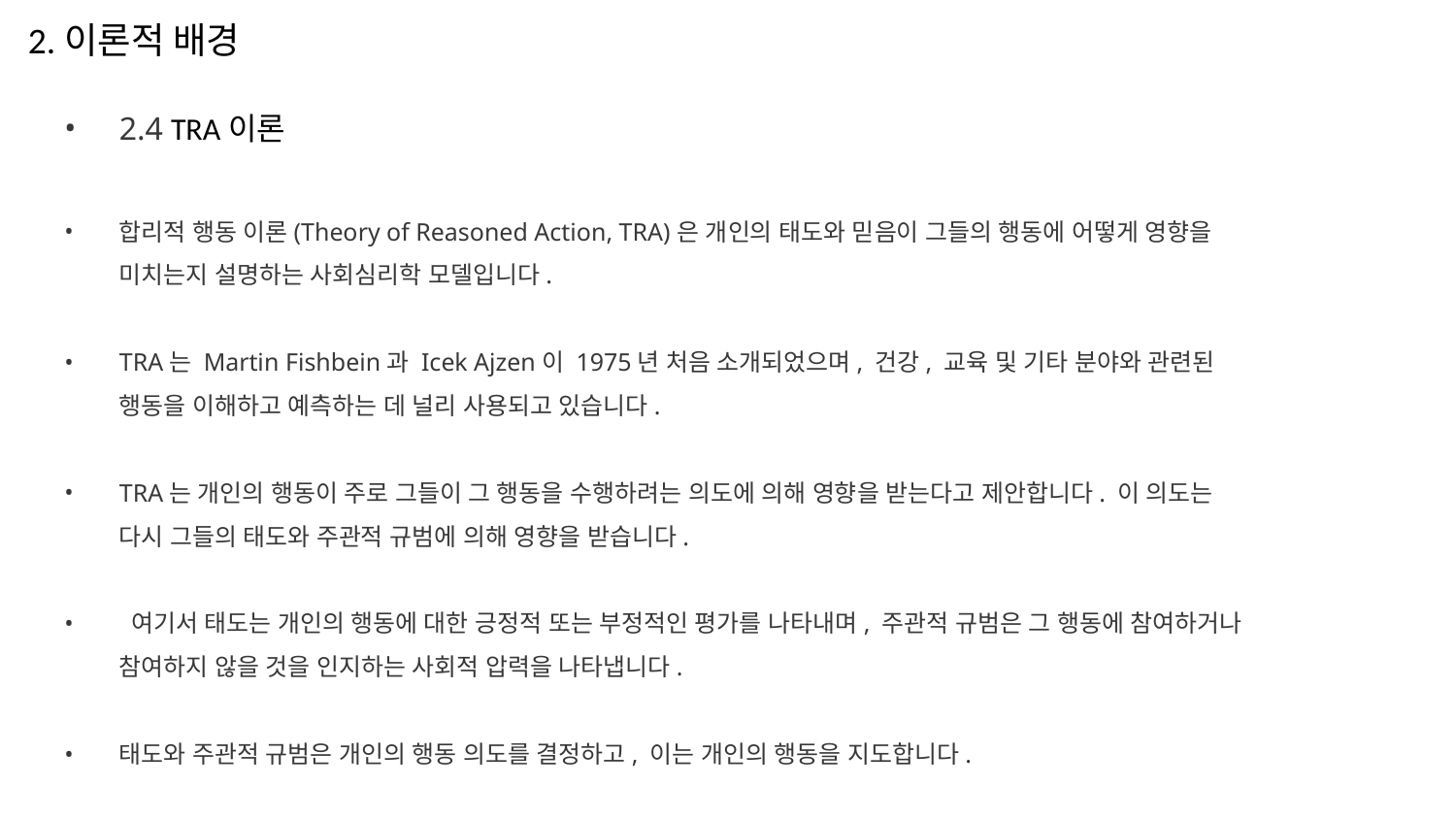

2.이론적 배경
2.4 TRA이론

합리적 행동 이론(Theory of Reasoned Action, TRA)은 개인의 태도와 믿음이 그들의 행동에 어떻게 영향을 미치는지 설명하는 사회심리학 모델입니다.

TRA는 Martin Fishbein과 Icek Ajzen이 1975년 처음 소개되었으며, 건강, 교육 및 기타 분야와 관련된 행동을 이해하고 예측하는 데 널리 사용되고 있습니다.

TRA는 개인의 행동이 주로 그들이 그 행동을 수행하려는 의도에 의해 영향을 받는다고 제안합니다. 이 의도는 다시 그들의 태도와 주관적 규범에 의해 영향을 받습니다.

 여기서 태도는 개인의 행동에 대한 긍정적 또는 부정적인 평가를 나타내며, 주관적 규범은 그 행동에 참여하거나 참여하지 않을 것을 인지하는 사회적 압력을 나타냅니다.

태도와 주관적 규범은 개인의 행동 의도를 결정하고, 이는 개인의 행동을 지도합니다.